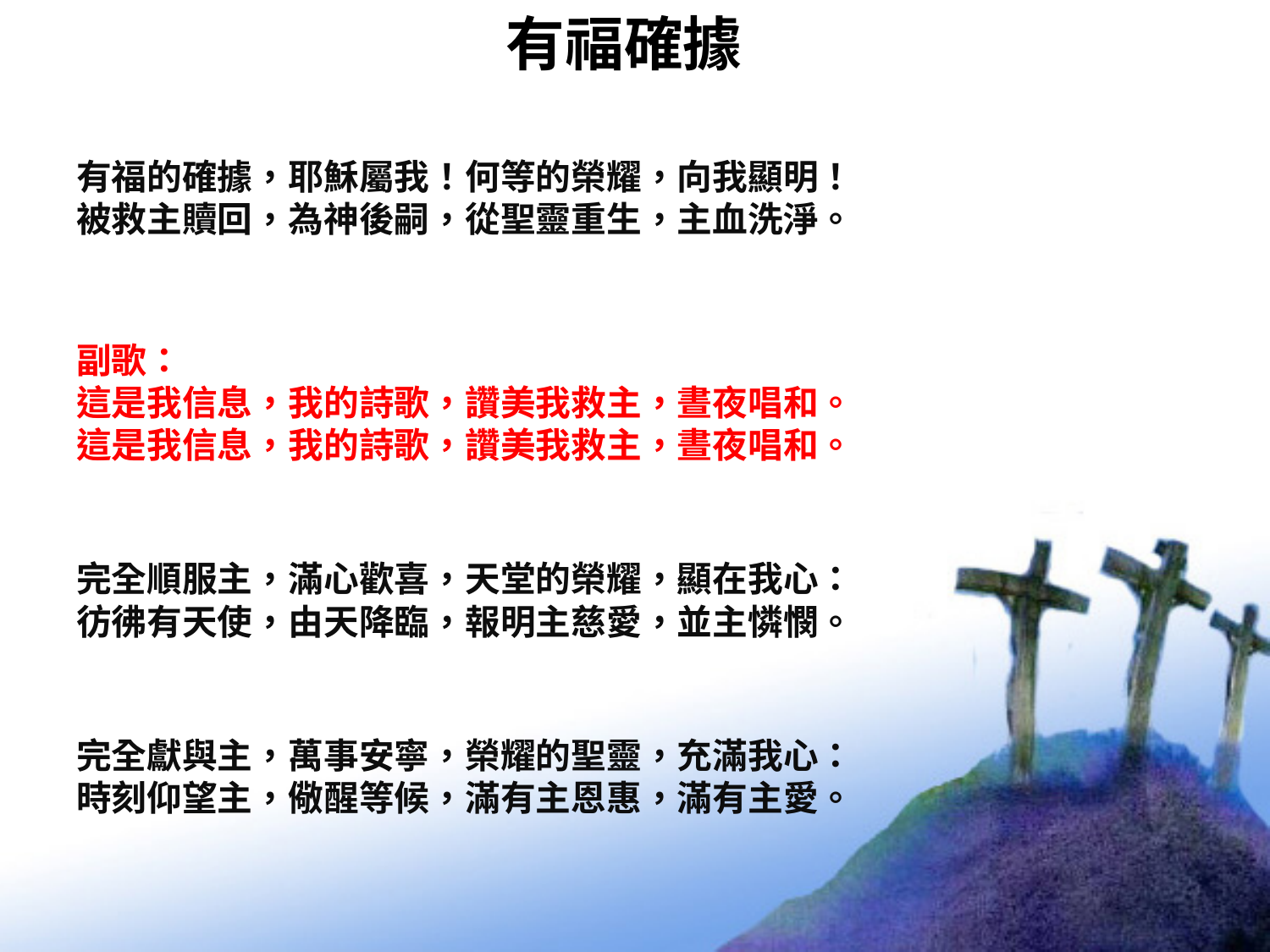

# 有福確據
有福的確據，耶穌屬我！何等的榮耀，向我顯明！
被救主贖回，為神後嗣，從聖靈重生，主血洗淨。

副歌：
這是我信息，我的詩歌，讚美我救主，晝夜唱和。
這是我信息，我的詩歌，讚美我救主，晝夜唱和。
完全順服主，滿心歡喜，天堂的榮耀，顯在我心：
彷彿有天使，由天降臨，報明主慈愛，並主憐憫。
完全獻與主，萬事安寧，榮耀的聖靈，充滿我心：
時刻仰望主，儆醒等候，滿有主恩惠，滿有主愛。